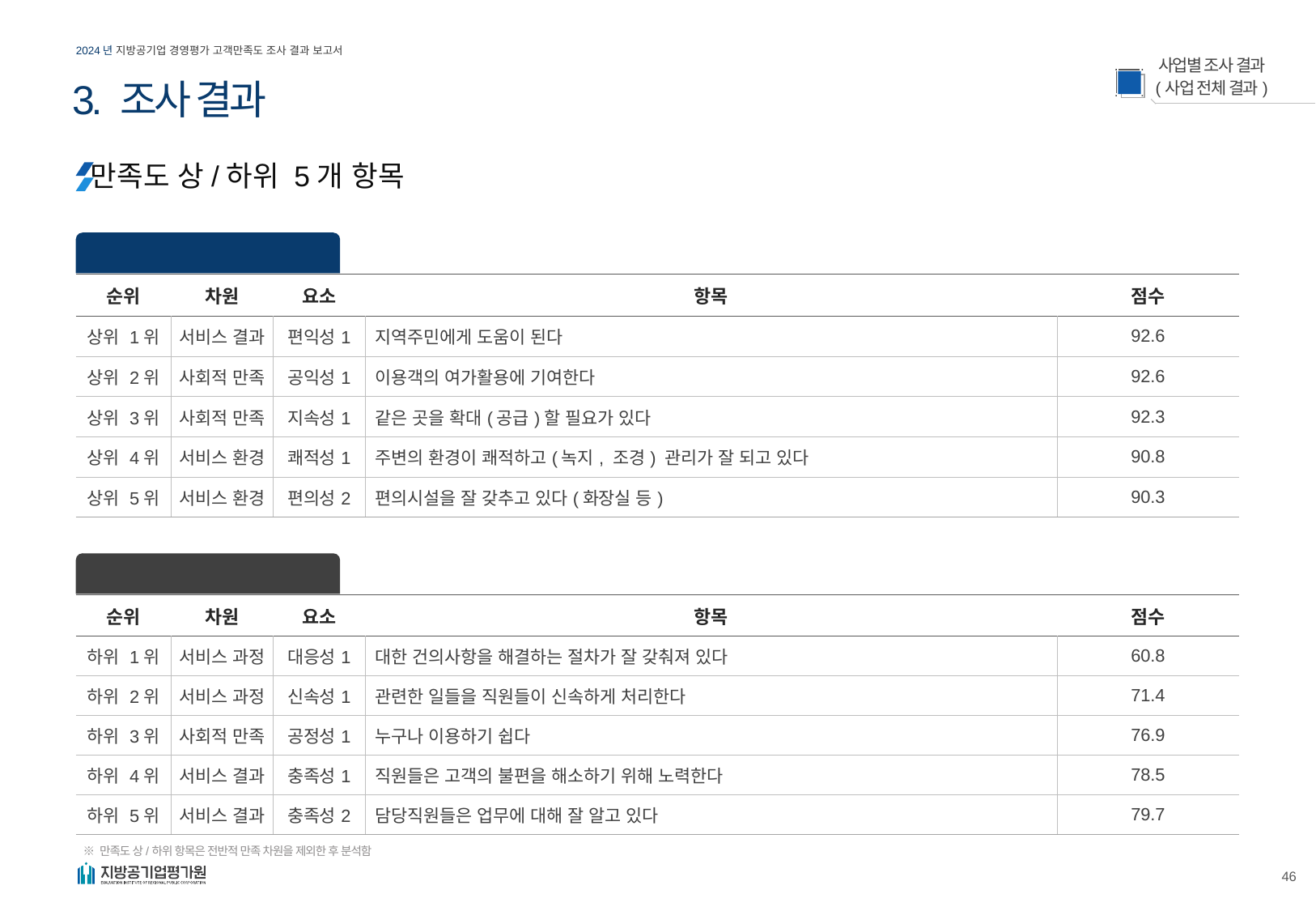

3. 조사 결과
만족도 상/하위 5개 항목

만족도 상위 5위
| 순위 | 차원 | 요소 | 항목 | 점수 |
| --- | --- | --- | --- | --- |
| 상위 1위 | 서비스 결과 | 편익성1 | 지역주민에게 도움이 된다 | 92.6 |
| 상위 2위 | 사회적 만족 | 공익성1 | 이용객의 여가활용에 기여한다 | 92.6 |
| 상위 3위 | 사회적 만족 | 지속성1 | 같은 곳을 확대(공급)할 필요가 있다 | 92.3 |
| 상위 4위 | 서비스 환경 | 쾌적성1 | 주변의 환경이 쾌적하고(녹지, 조경) 관리가 잘 되고 있다 | 90.8 |
| 상위 5위 | 서비스 환경 | 편의성2 | 편의시설을 잘 갖추고 있다(화장실 등) | 90.3 |
만족도 하위 5위
| 순위 | 차원 | 요소 | 항목 | 점수 |
| --- | --- | --- | --- | --- |
| 하위 1위 | 서비스 과정 | 대응성1 | 대한 건의사항을 해결하는 절차가 잘 갖춰져 있다 | 60.8 |
| 하위 2위 | 서비스 과정 | 신속성1 | 관련한 일들을 직원들이 신속하게 처리한다 | 71.4 |
| 하위 3위 | 사회적 만족 | 공정성1 | 누구나 이용하기 쉽다 | 76.9 |
| 하위 4위 | 서비스 결과 | 충족성1 | 직원들은 고객의 불편을 해소하기 위해 노력한다 | 78.5 |
| 하위 5위 | 서비스 결과 | 충족성2 | 담당직원들은 업무에 대해 잘 알고 있다 | 79.7 |
※ 만족도 상/하위 항목은 전반적 만족 차원을 제외한 후 분석함